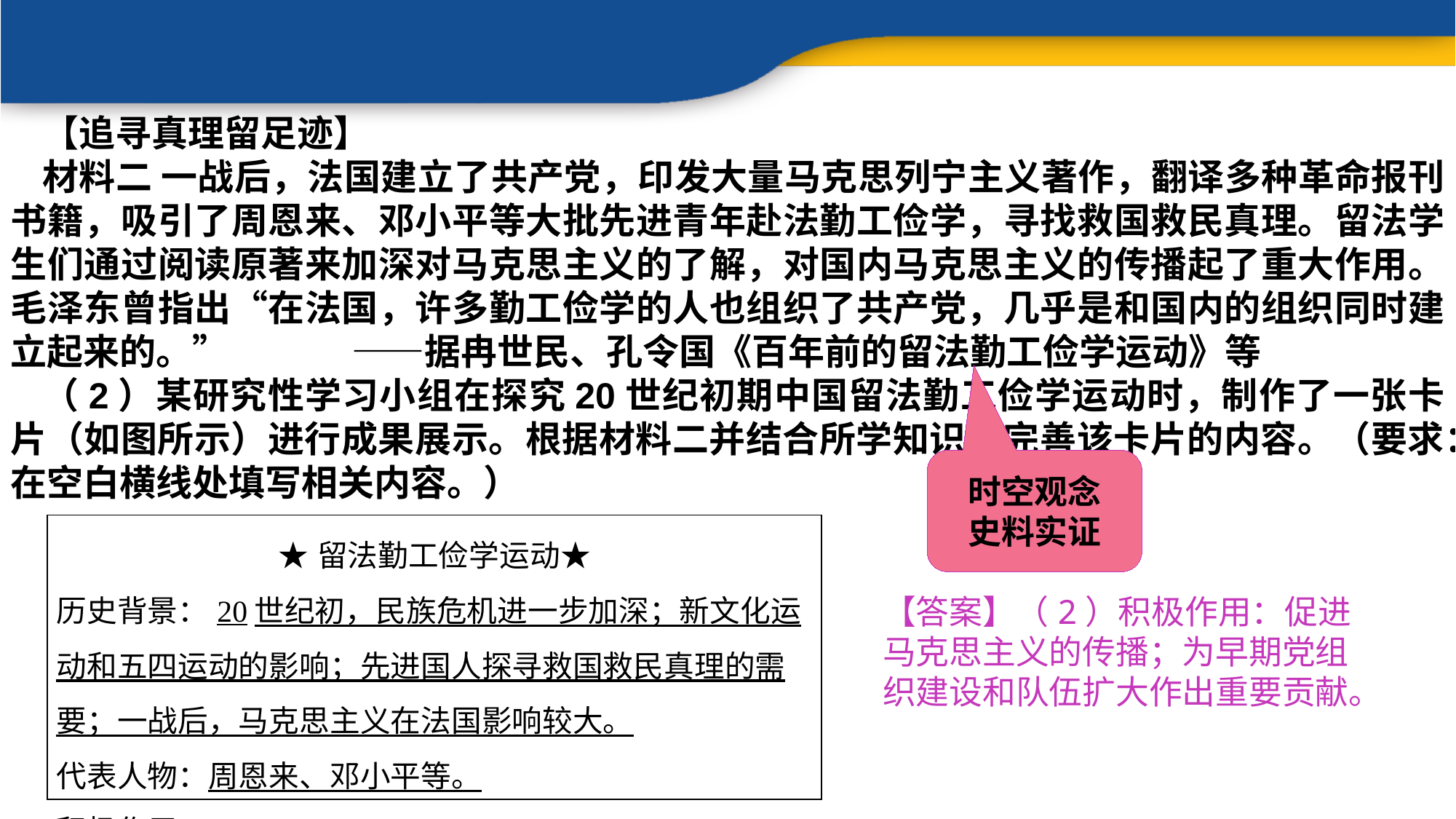

【追寻真理留足迹】
材料二 一战后，法国建立了共产党，印发大量马克思列宁主义著作，翻译多种革命报刊书籍，吸引了周恩来、邓小平等大批先进青年赴法勤工俭学，寻找救国救民真理。留法学生们通过阅读原著来加深对马克思主义的了解，对国内马克思主义的传播起了重大作用。毛泽东曾指出“在法国，许多勤工俭学的人也组织了共产党，几乎是和国内的组织同时建立起来的。”               ——据冉世民、孔令国《百年前的留法勤工俭学运动》等
（2）某研究性学习小组在探究20世纪初期中国留法勤工俭学运动时，制作了一张卡片（如图所示）进行成果展示。根据材料二并结合所学知识，完善该卡片的内容。（要求：在空白横线处填写相关内容。）
时空观念
史料实证
| ★留法勤工俭学运动★ 历史背景：20世纪初，民族危机进一步加深；新文化运动和五四运动的影响；先进国人探寻救国救民真理的需要；一战后，马克思主义在法国影响较大。 代表人物：周恩来、邓小平等。 积极作用： 。 |
| --- |
【答案】（2）积极作用：促进马克思主义的传播；为早期党组织建设和队伍扩大作出重要贡献。